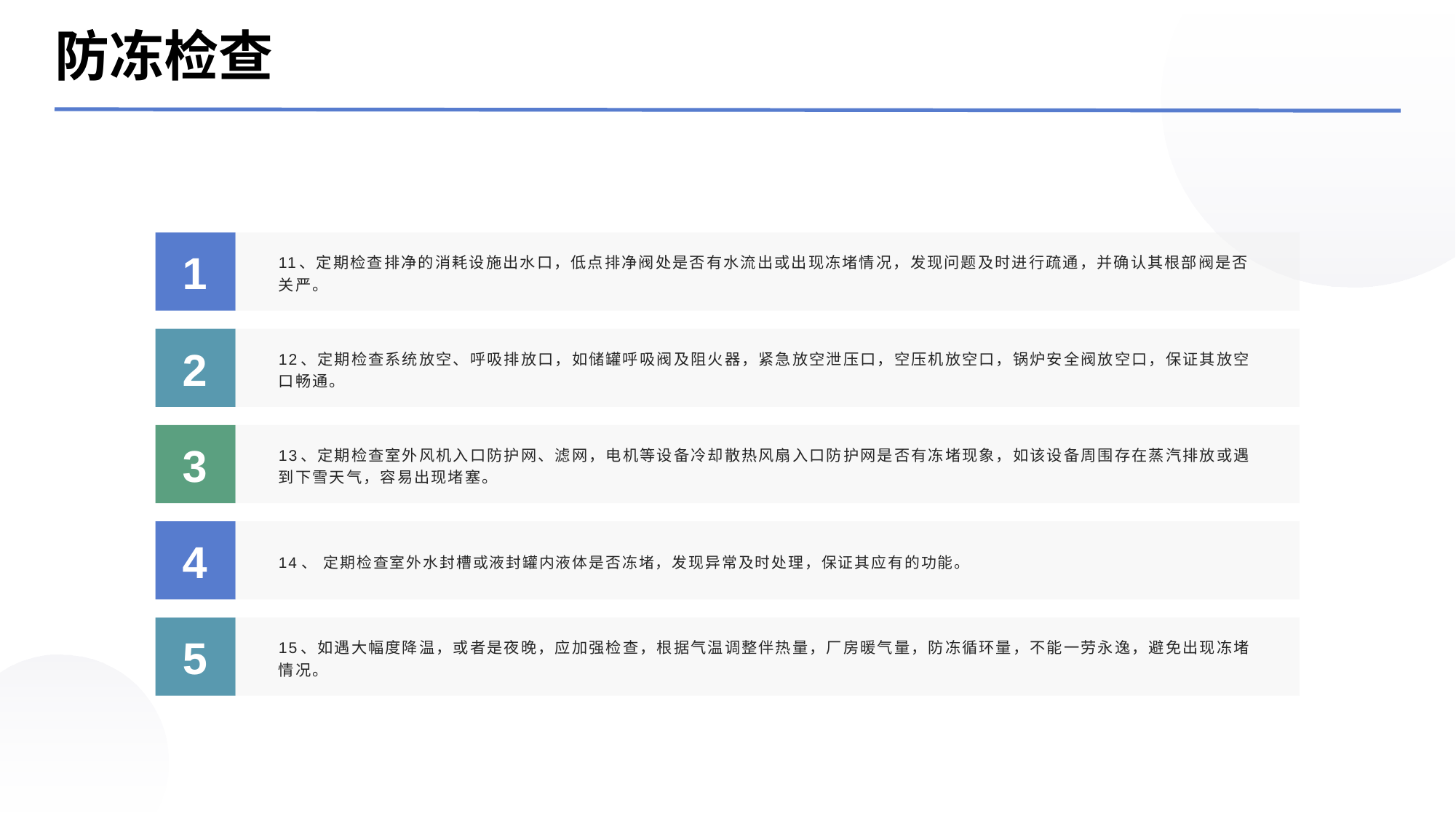

防冻检查

1
11、定期检查排净的消耗设施出水口，低点排净阀处是否有水流出或出现冻堵情况，发现问题及时进行疏通，并确认其根部阀是否关严。

2
12、定期检查系统放空、呼吸排放口，如储罐呼吸阀及阻火器，紧急放空泄压口，空压机放空口，锅炉安全阀放空口，保证其放空口畅通。

3
13、定期检查室外风机入口防护网、滤网，电机等设备冷却散热风扇入口防护网是否有冻堵现象，如该设备周围存在蒸汽排放或遇到下雪天气，容易出现堵塞。

4
14、 定期检查室外水封槽或液封罐内液体是否冻堵，发现异常及时处理，保证其应有的功能。

5
15、如遇大幅度降温，或者是夜晚，应加强检查，根据气温调整伴热量，厂房暖气量，防冻循环量，不能一劳永逸，避免出现冻堵情况。